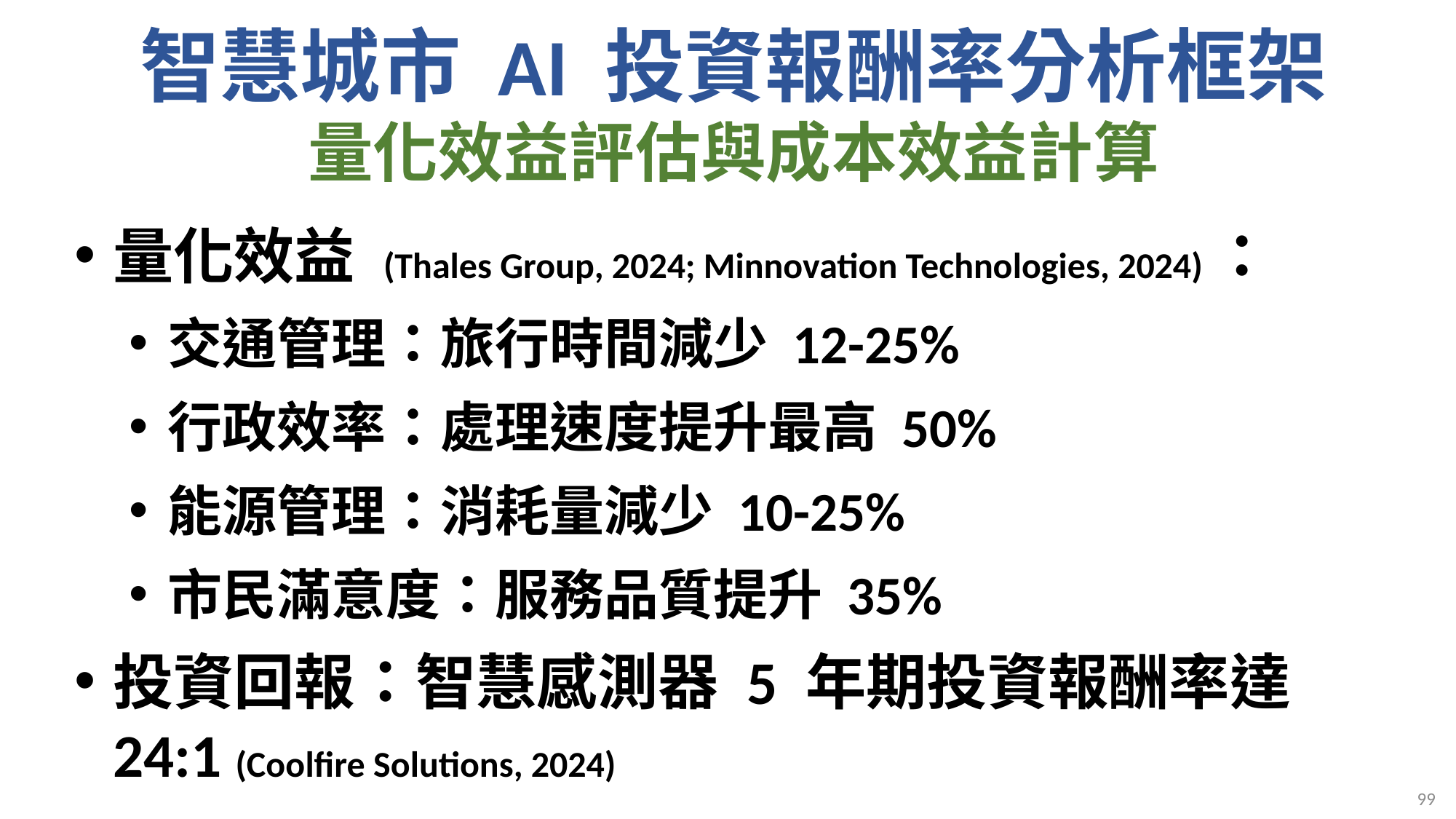

# 智慧城市 AI 投資報酬率分析框架 量化效益評估與成本效益計算
量化效益 (Thales Group, 2024; Minnovation Technologies, 2024)：
交通管理：旅行時間減少 12-25%
行政效率：處理速度提升最高 50%
能源管理：消耗量減少 10-25%
市民滿意度：服務品質提升 35%
投資回報：智慧感測器 5 年期投資報酬率達 24:1 (Coolfire Solutions, 2024)
99